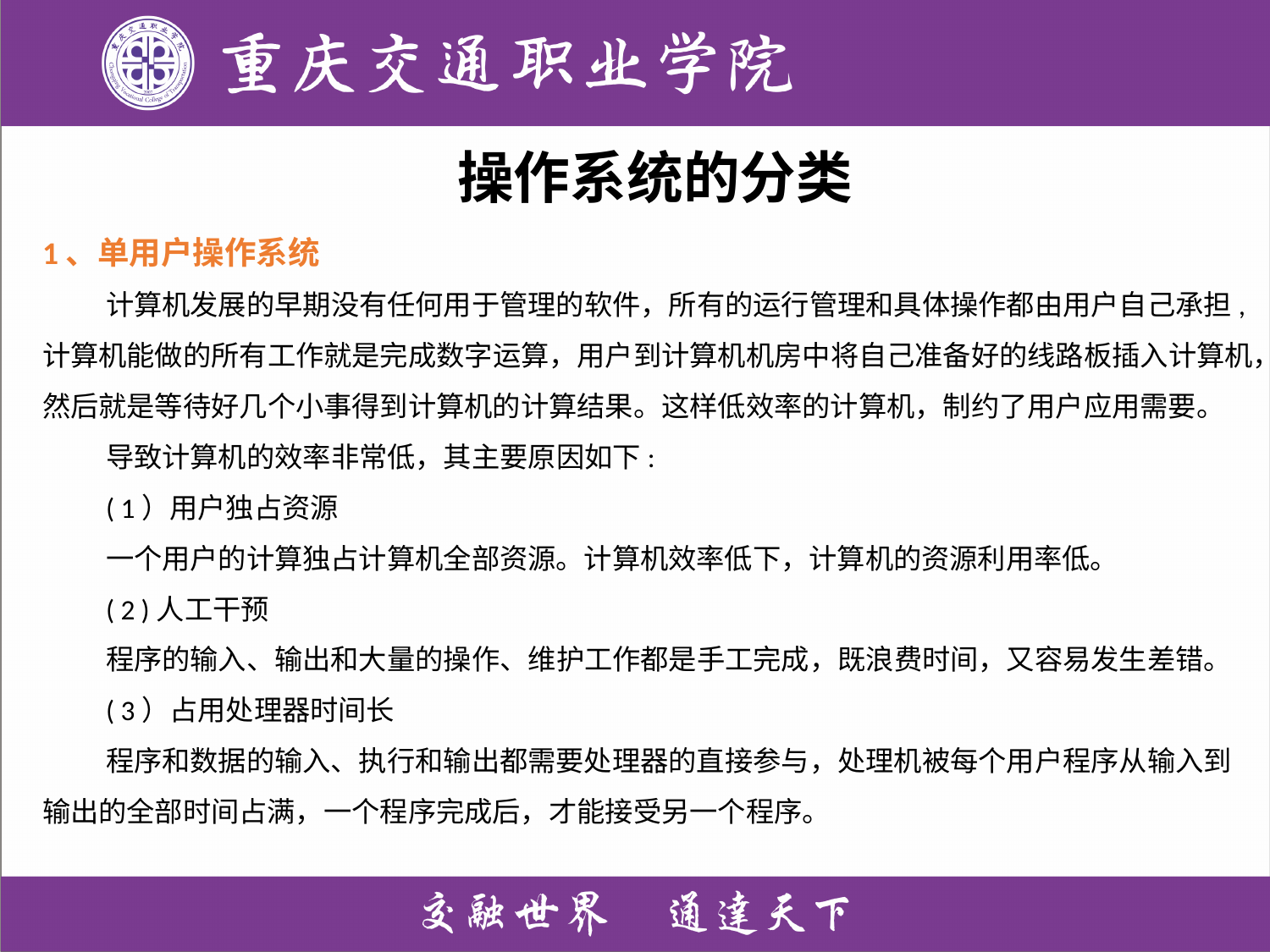

操作系统的分类
1、单用户操作系统
计算机发展的早期没有任何用于管理的软件，所有的运行管理和具体操作都由用户自己承担,计算机能做的所有工作就是完成数字运算，用户到计算机机房中将自己准备好的线路板插入计算机，然后就是等待好几个小事得到计算机的计算结果。这样低效率的计算机，制约了用户应用需要。
导致计算机的效率非常低，其主要原因如下:
( 1）用户独占资源
一个用户的计算独占计算机全部资源。计算机效率低下，计算机的资源利用率低。
( 2 )人工干预
程序的输入、输出和大量的操作、维护工作都是手工完成，既浪费时间，又容易发生差错。
( 3）占用处理器时间长
程序和数据的输入、执行和输出都需要处理器的直接参与，处理机被每个用户程序从输入到输出的全部时间占满，一个程序完成后，才能接受另一个程序。